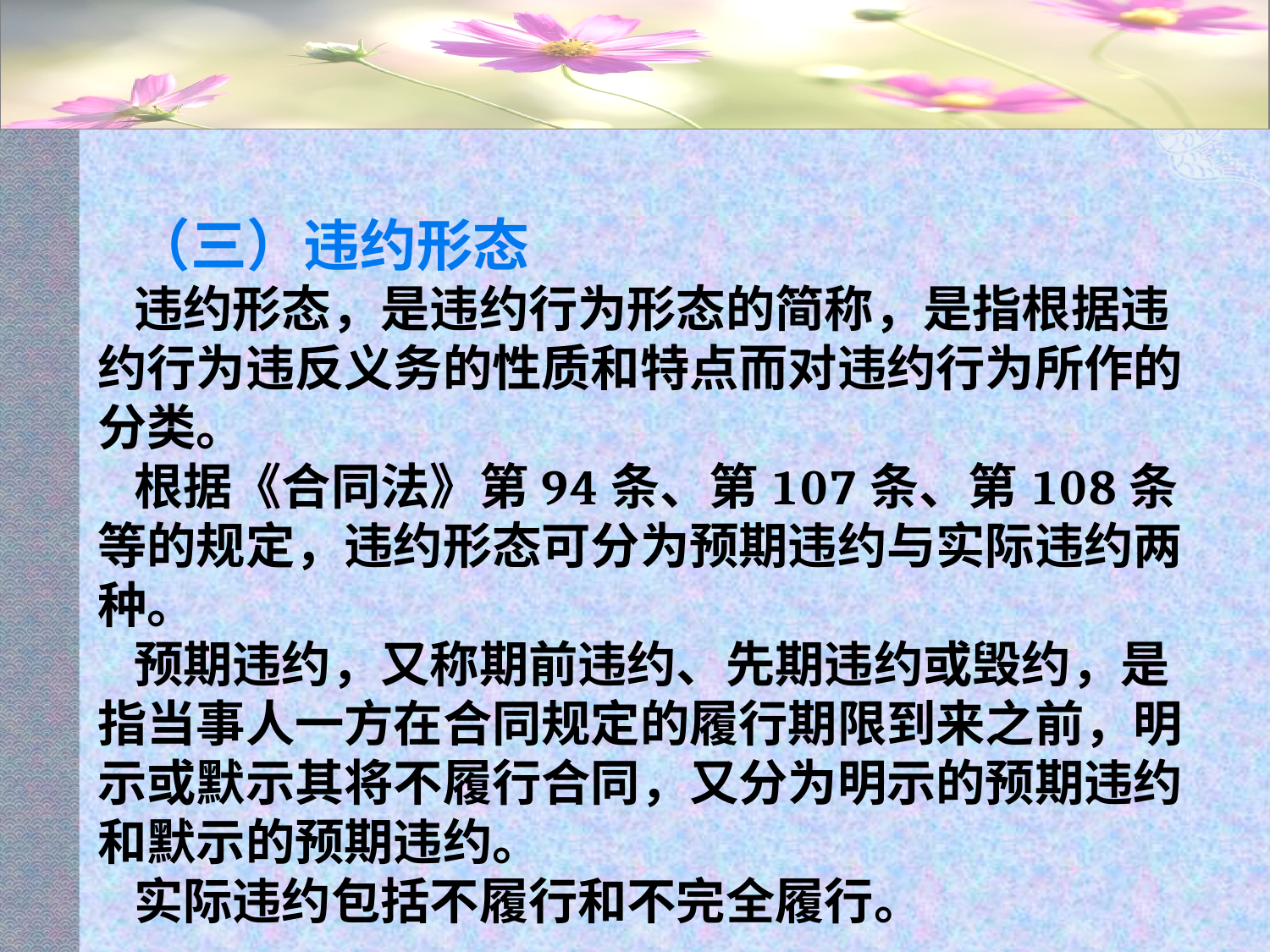

#
（三）违约形态
违约形态，是违约行为形态的简称，是指根据违约行为违反义务的性质和特点而对违约行为所作的分类。
根据《合同法》第94条、第107条、第108条等的规定，违约形态可分为预期违约与实际违约两种。
预期违约，又称期前违约、先期违约或毁约，是指当事人一方在合同规定的履行期限到来之前，明示或默示其将不履行合同，又分为明示的预期违约和默示的预期违约。
实际违约包括不履行和不完全履行。